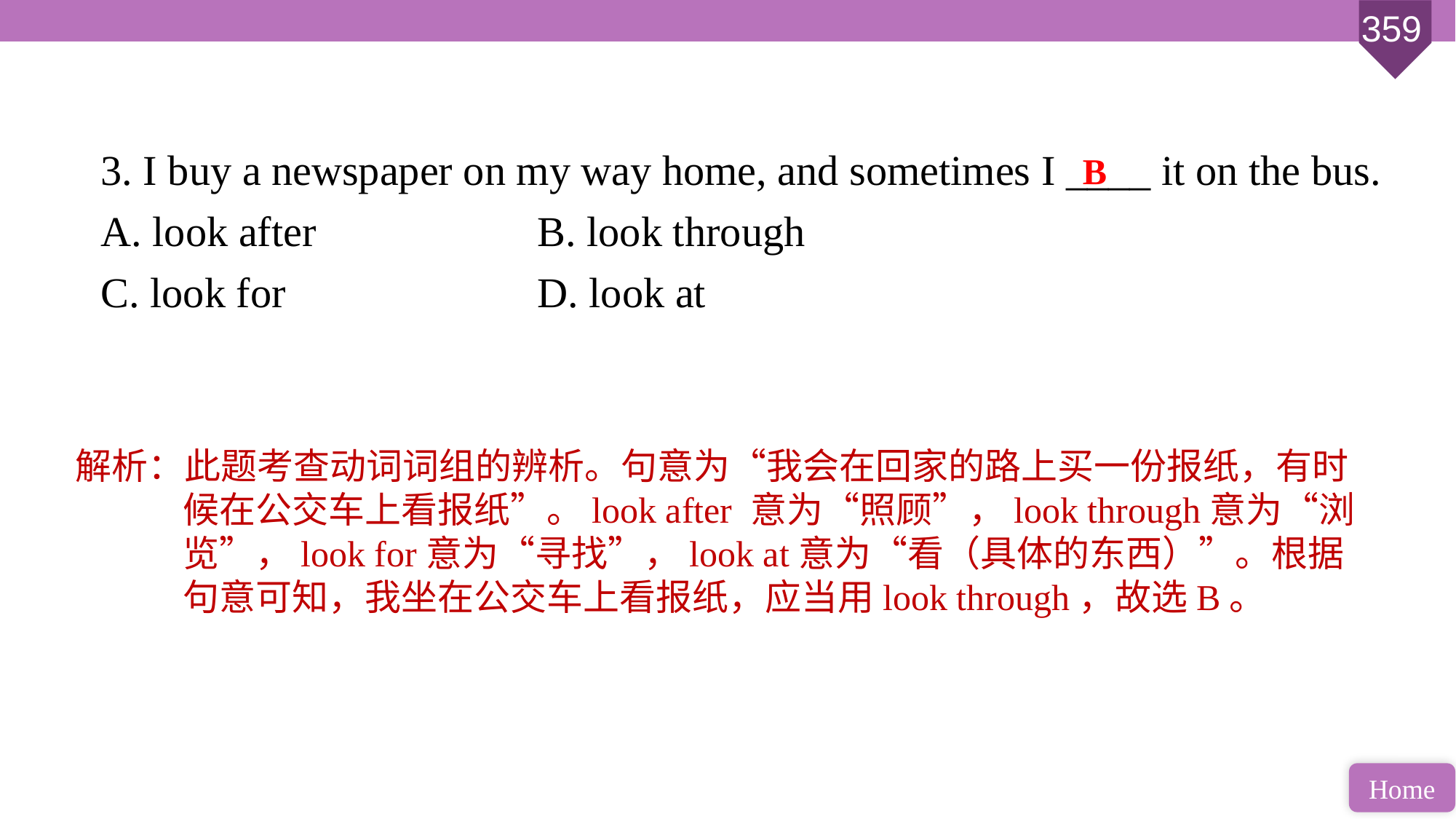

3. I buy a newspaper on my way home, and sometimes I ____ it on the bus.
A. look after 		B. look through
C. look for 			D. look at
B
解析：此题考查动词词组的辨析。句意为“我会在回家的路上买一份报纸，有时候在公交车上看报纸”。look after 意为“照顾”，look through意为“浏览”，look for意为“寻找”，look at意为“看（具体的东西）”。根据句意可知，我坐在公交车上看报纸，应当用look through，故选B。